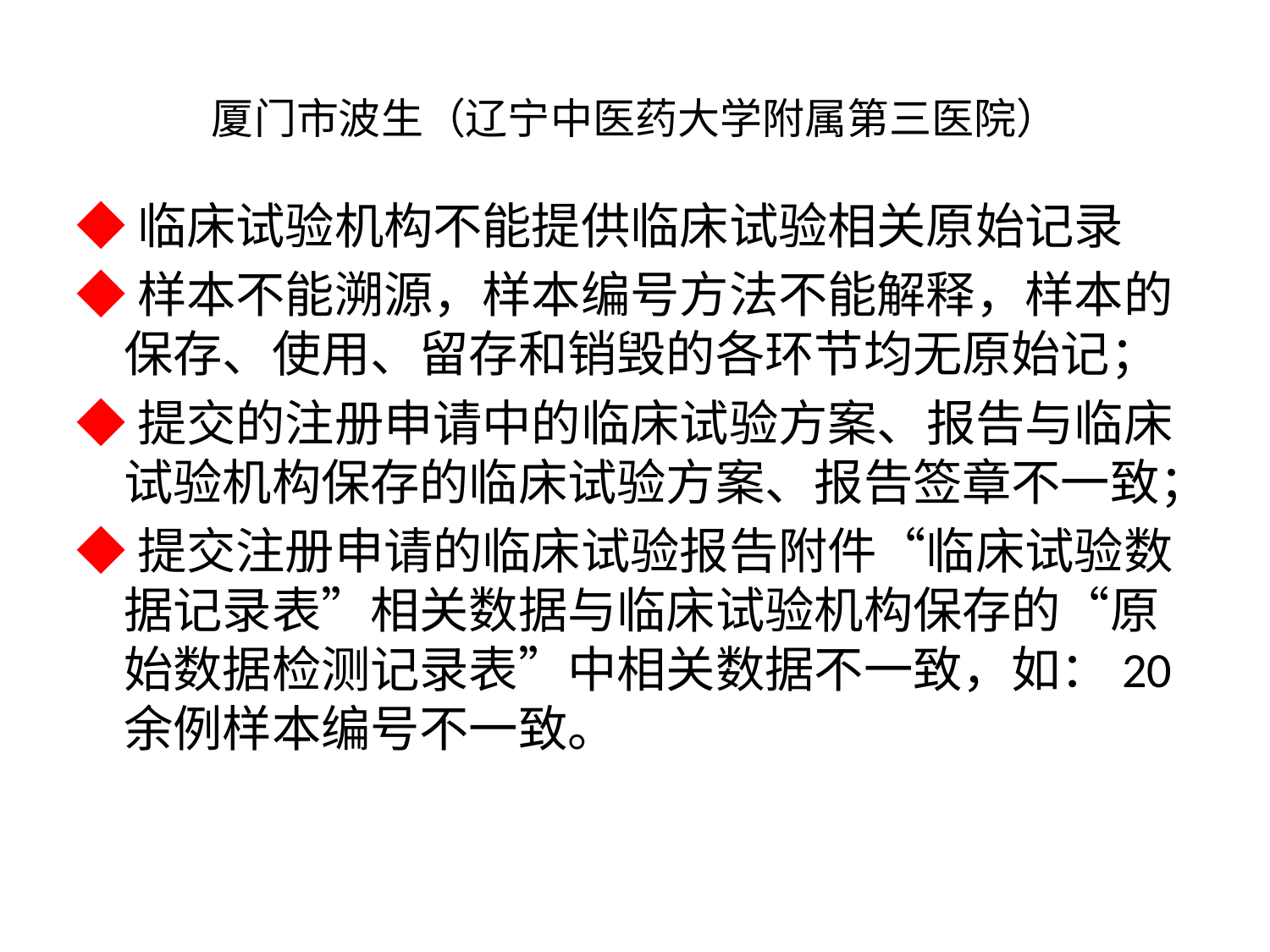

# 厦门市波生（辽宁中医药大学附属第三医院）
◆临床试验机构不能提供临床试验相关原始记录
◆样本不能溯源，样本编号方法不能解释，样本的保存、使用、留存和销毁的各环节均无原始记；
◆提交的注册申请中的临床试验方案、报告与临床试验机构保存的临床试验方案、报告签章不一致；
◆提交注册申请的临床试验报告附件“临床试验数据记录表”相关数据与临床试验机构保存的“原始数据检测记录表”中相关数据不一致，如：20余例样本编号不一致。